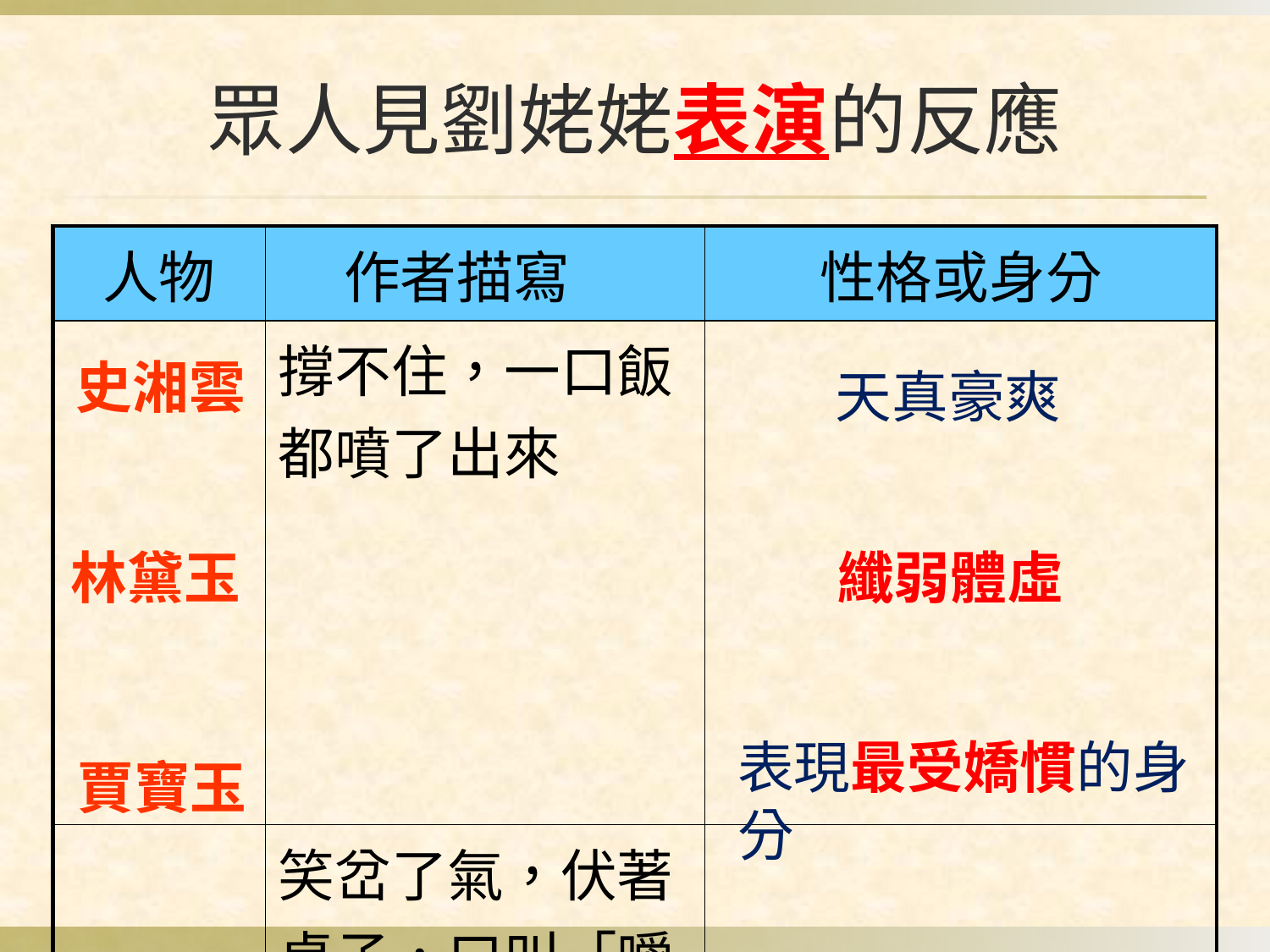

# 眾人見劉姥姥表演的反應
| 人物 | 作者描寫 | 性格或身分 |
| --- | --- | --- |
|  | 撐不住，一口飯都噴了出來 |  |
|  | 笑岔了氣，伏著桌子，口叫「噯喲」 |  |
|  | 早滾到賈母懷裡 |  |
史湘雲
天真豪爽
林黛玉
纖弱體虛
表現最受嬌慣的身分
賈寶玉